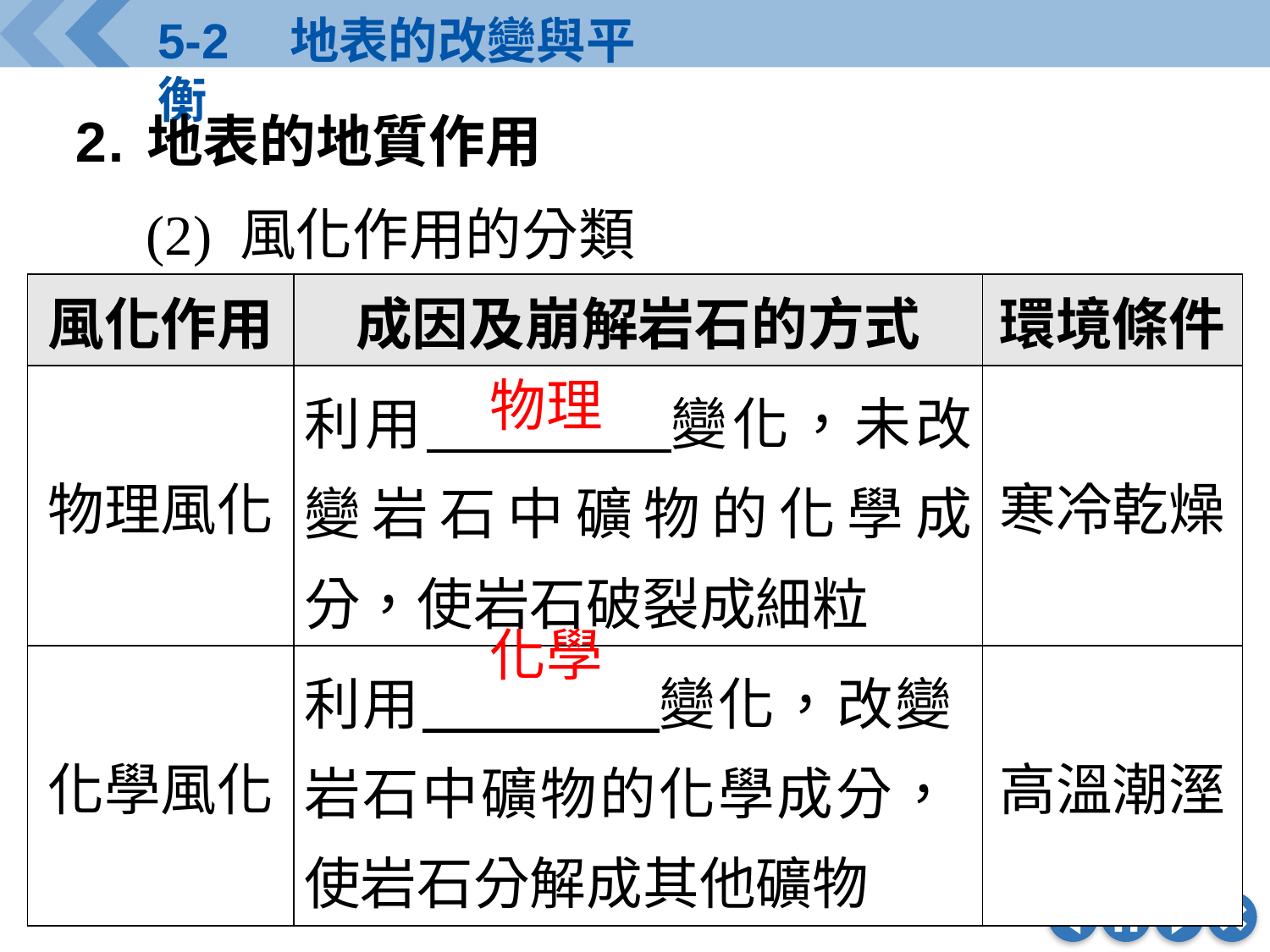

地表的地質作用
(2) 風化作用的分類
| 風化作用 | 成因及崩解岩石的方式 | 環境條件 |
| --- | --- | --- |
| 物理風化 | 利用　　　　變化，未改變岩石中礦物的化學成分，使岩石破裂成細粒 | 寒冷乾燥 |
| 化學風化 | 利用　　　　變化，改變岩石中礦物的化學成分，使岩石分解成其他礦物 | 高溫潮溼 |
物理
化學